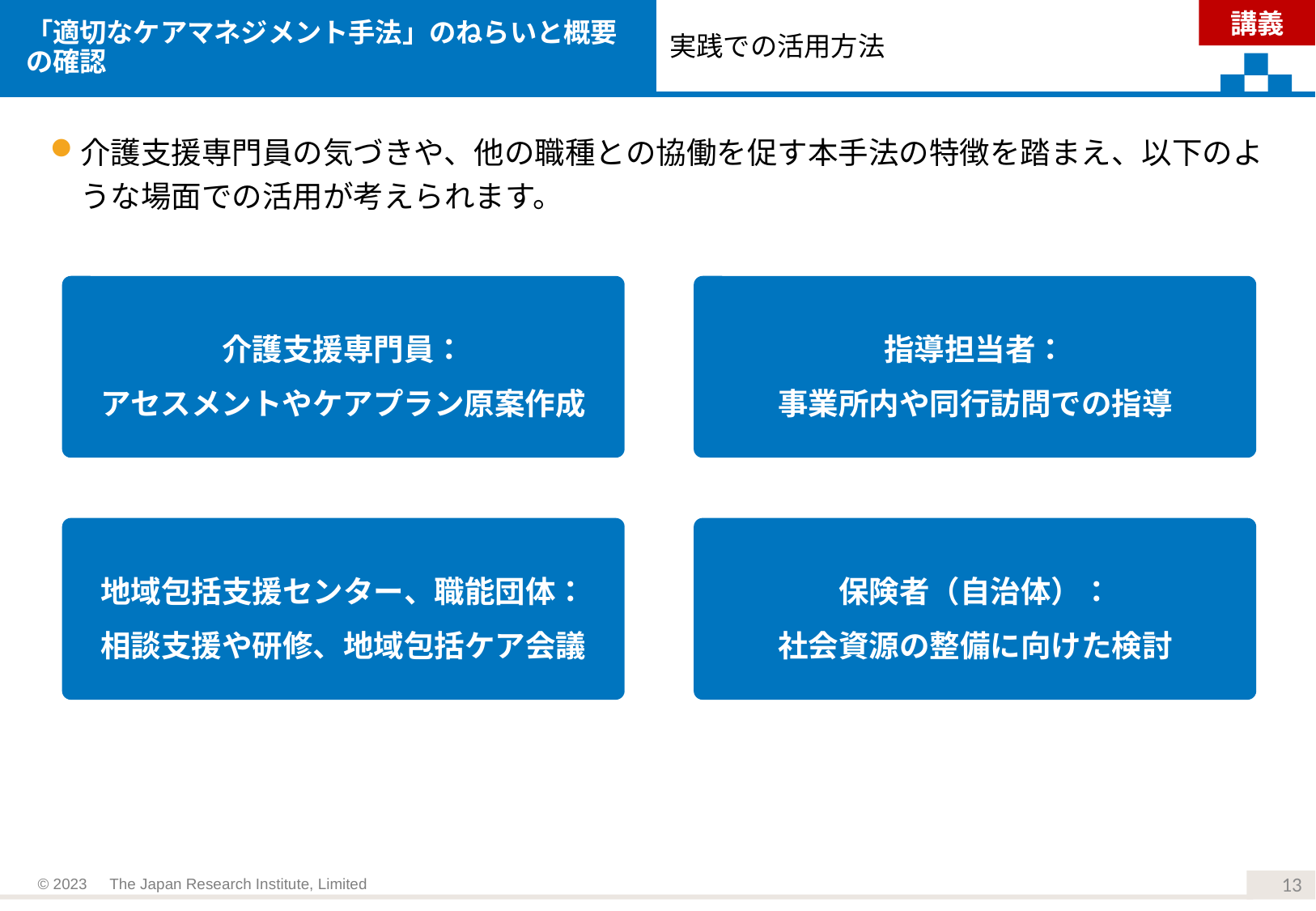

# 「適切なケアマネジメント手法」のねらいと概要の確認
講義
実践での活用方法
介護支援専門員の気づきや、他の職種との協働を促す本手法の特徴を踏まえ、以下のような場面での活用が考えられます。
介護支援専門員：
アセスメントやケアプラン原案作成
指導担当者：
事業所内や同行訪問での指導
地域包括支援センター、職能団体：
相談支援や研修、地域包括ケア会議
保険者（自治体）：
社会資源の整備に向けた検討
13